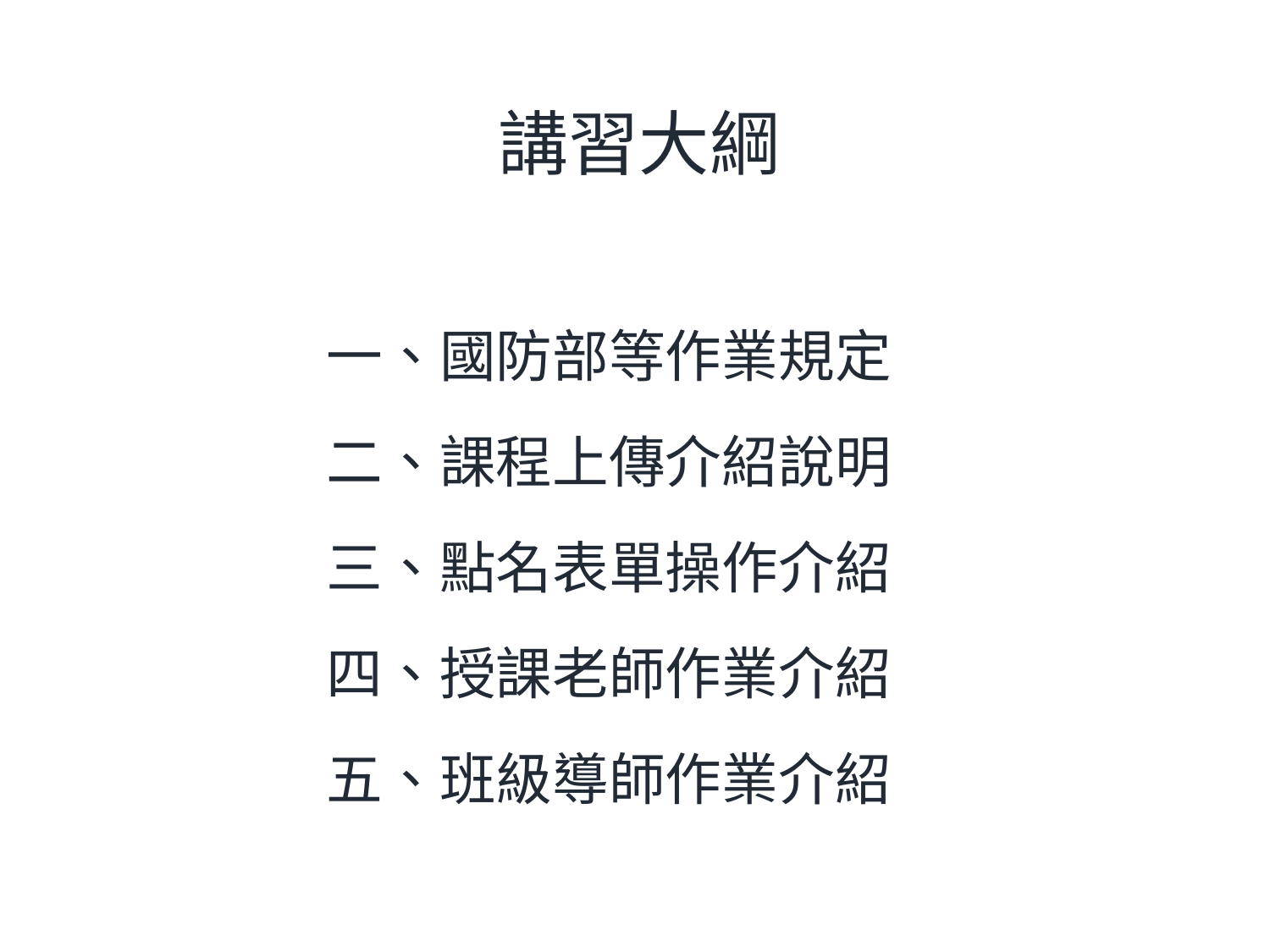

講習大綱
一、國防部等作業規定
二、課程上傳介紹說明
三、點名表單操作介紹
四、授課老師作業介紹
五、班級導師作業介紹